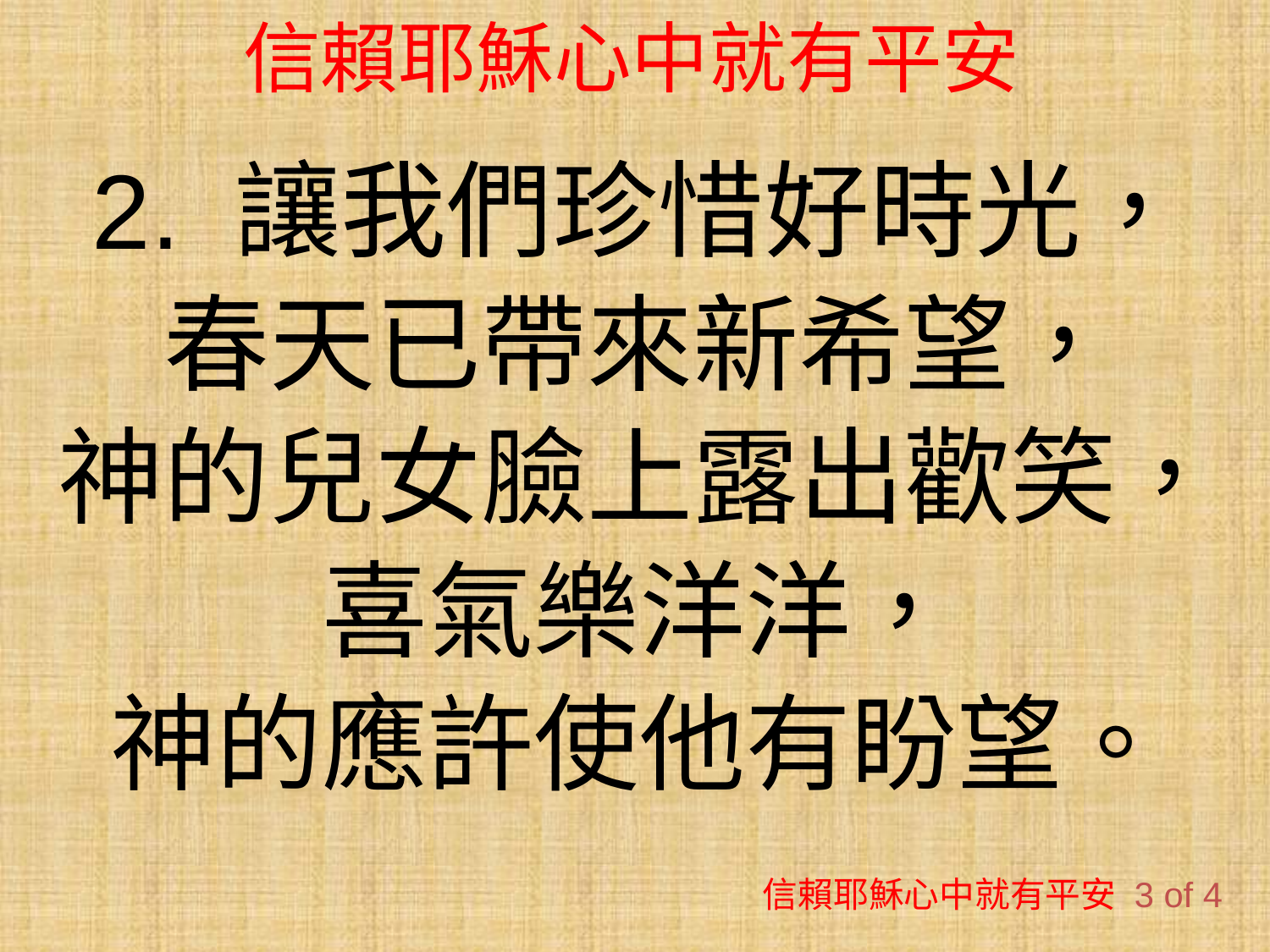

# 信賴耶穌心中就有平安
2. 讓我們珍惜好時光，
春天已帶來新希望，
神的兒女臉上露出歡笑，
喜氣樂洋洋，
神的應許使他有盼望。
信賴耶穌心中就有平安 3 of 4